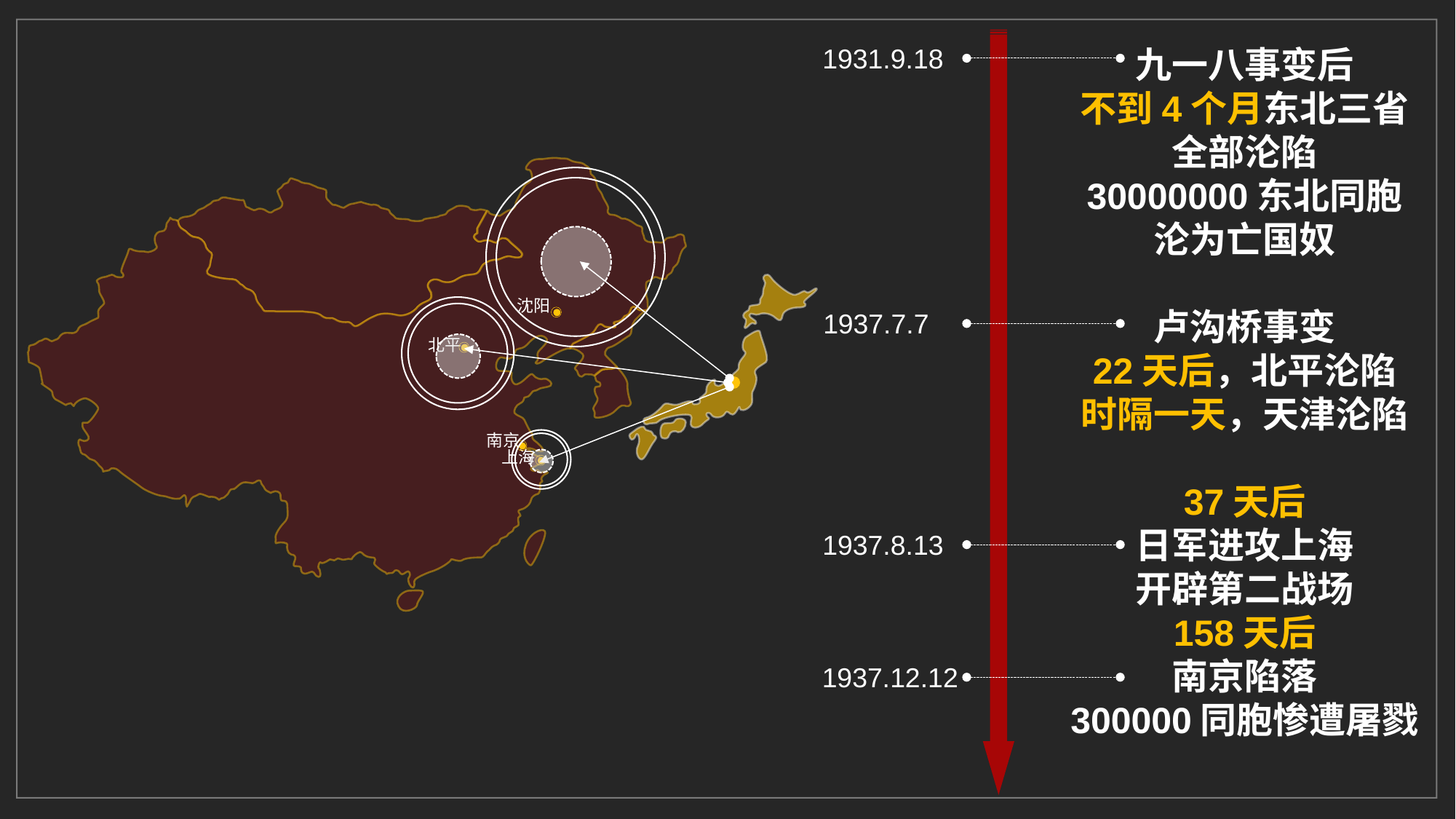

1931.9.18
九一八事变后
不到4个月东北三省
全部沦陷
30000000东北同胞
沦为亡国奴

卢沟桥事变
22天后，北平沦陷
时隔一天，天津沦陷

37天后
日军进攻上海
开辟第二战场
158天后
南京陷落
300000同胞惨遭屠戮

沈阳

1937.7.7

北平

南京

上海

1937.8.13
1937.12.12